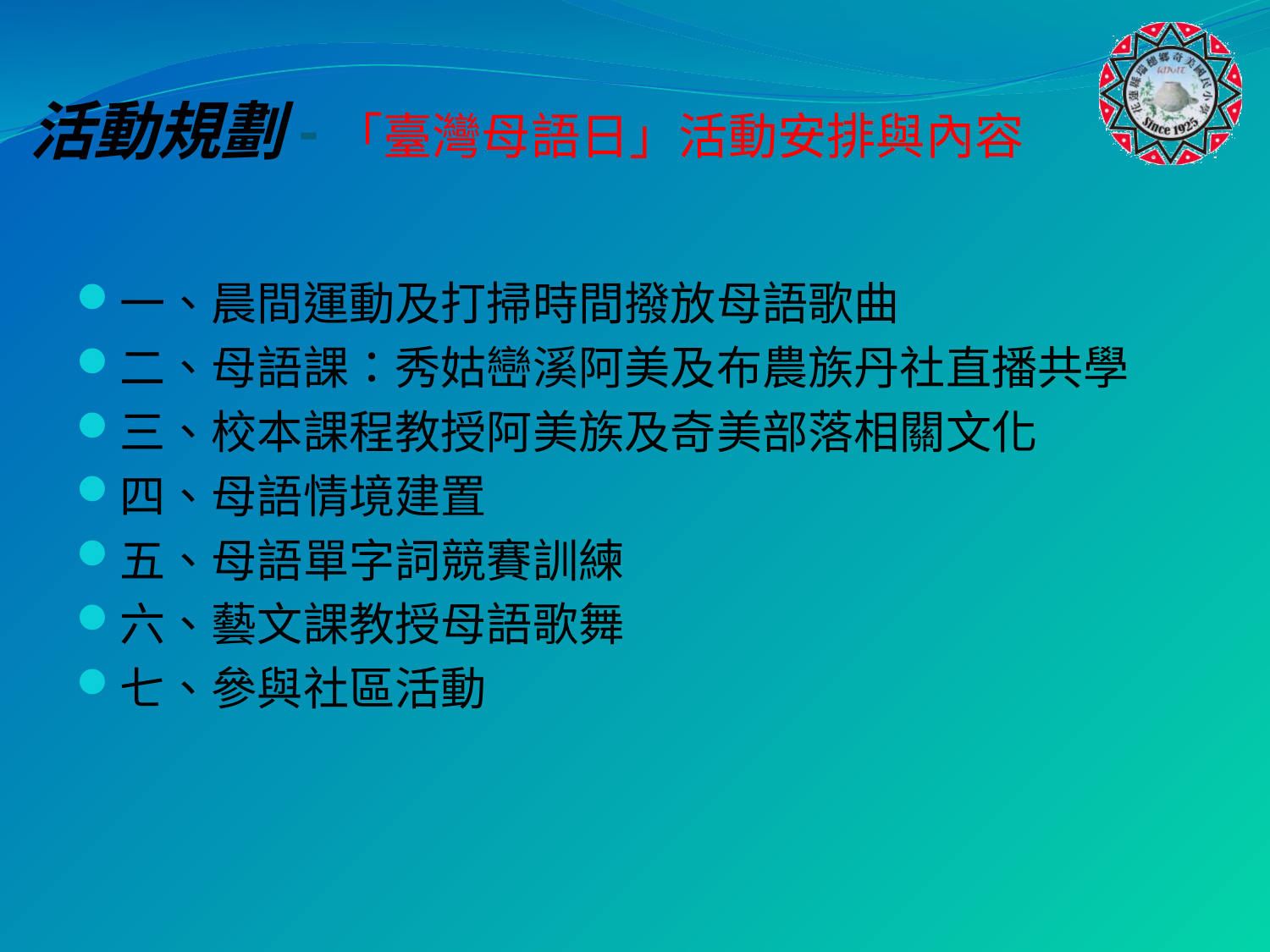

# 活動規劃-「臺灣母語日」活動安排與內容
一、晨間運動及打掃時間撥放母語歌曲
二、母語課：秀姑巒溪阿美及布農族丹社直播共學
三、校本課程教授阿美族及奇美部落相關文化
四、母語情境建置
五、母語單字詞競賽訓練
六、藝文課教授母語歌舞
七、參與社區活動